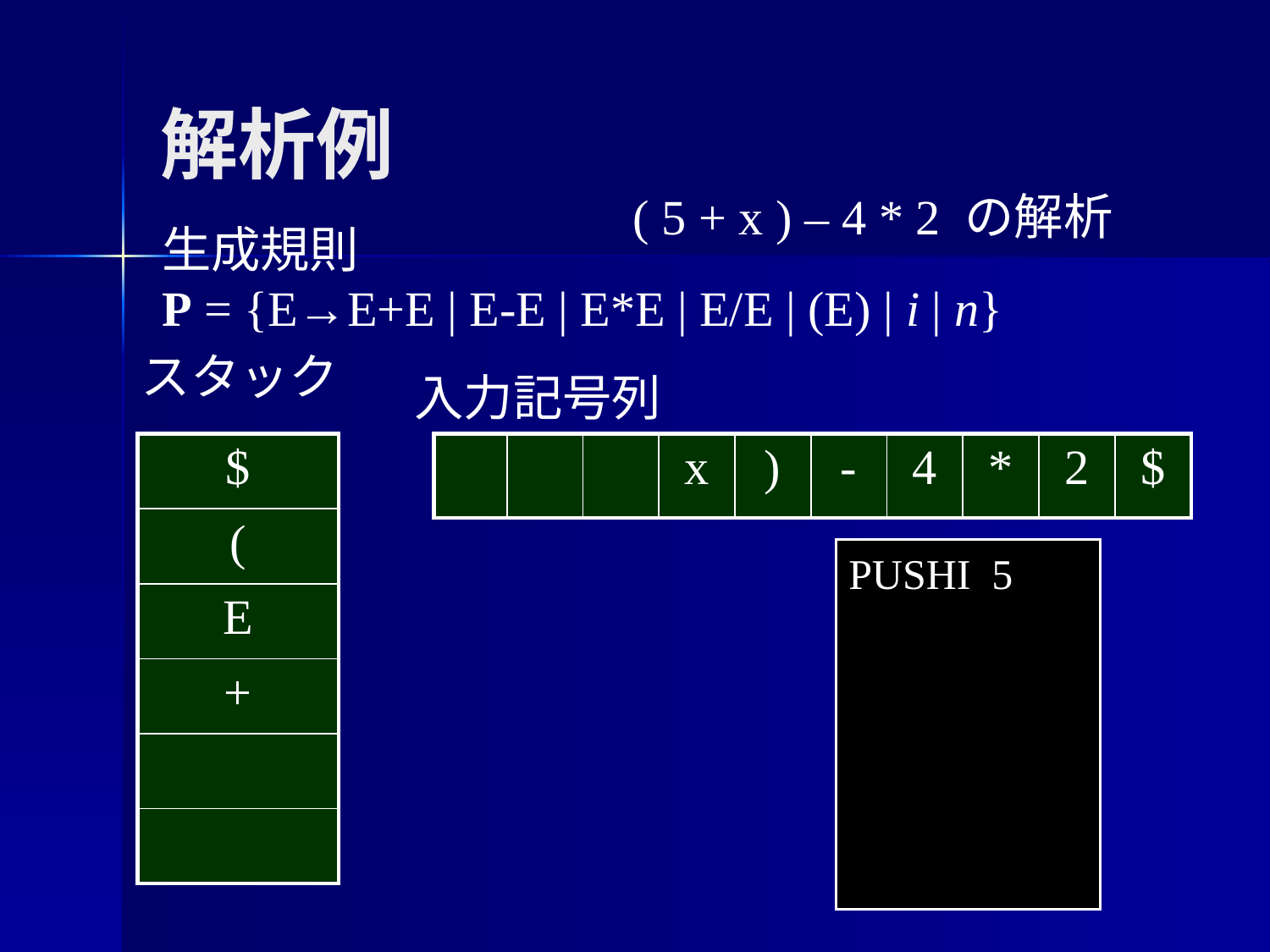

# 解析例
( 5 + x ) – 4 * 2 の解析
生成規則
P = {E→E+E | E-E | E*E | E/E | (E) | i | n}
スタック
入力記号列
| $ |
| --- |
| ( |
| E |
| + |
|  |
|  |
|  |  |  | x | ) | - | 4 | \* | 2 | $ |
| --- | --- | --- | --- | --- | --- | --- | --- | --- | --- |
PUSHI  5